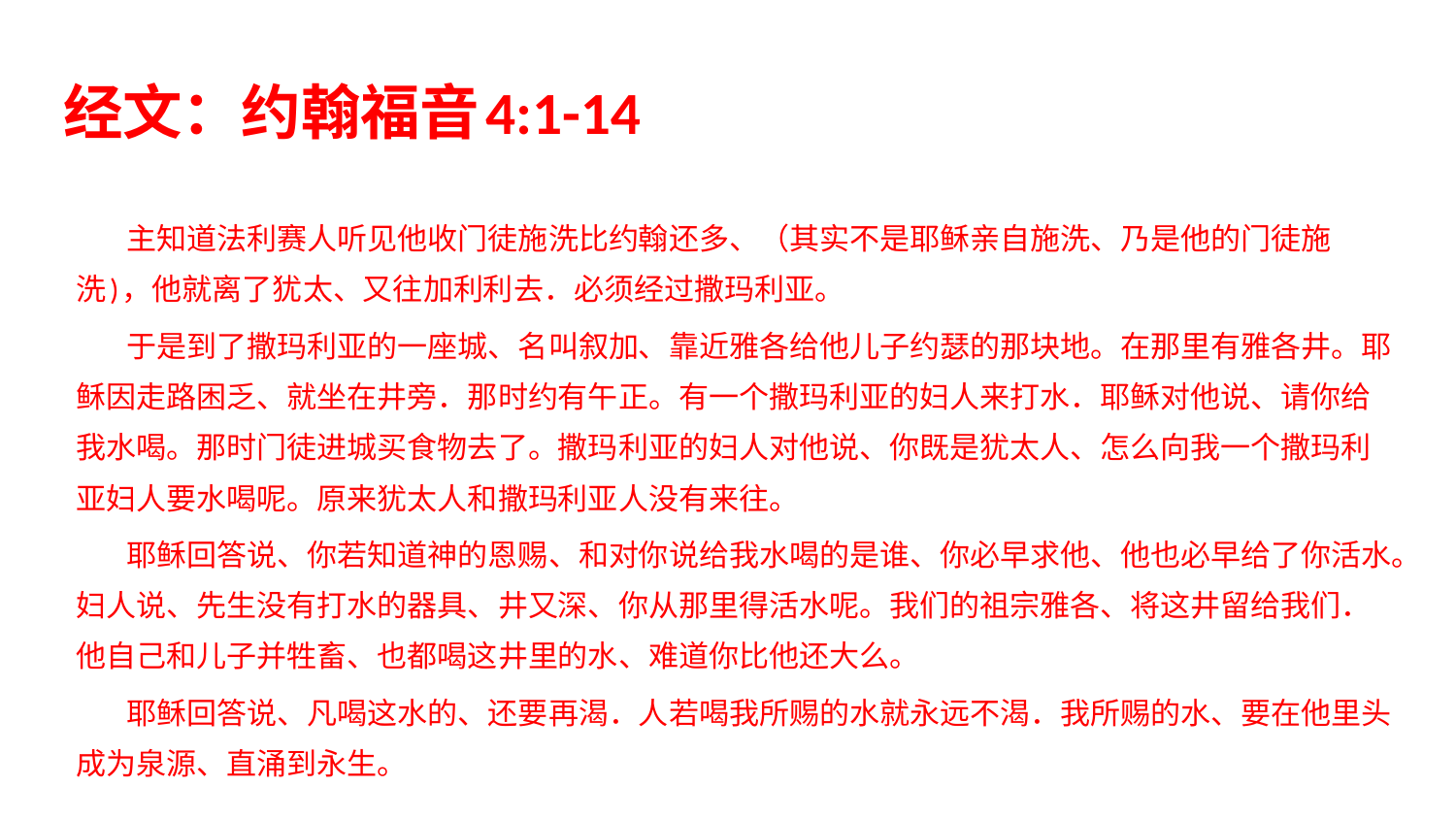

经文：约翰福音4:1-14

主知道法利赛人听见他收门徒施洗比约翰还多、（其实不是耶稣亲自施洗、乃是他的门徒施洗)，他就离了犹太、又往加利利去．必须经过撒玛利亚。
于是到了撒玛利亚的一座城、名叫叙加、靠近雅各给他儿子约瑟的那块地。在那里有雅各井。耶稣因走路困乏、就坐在井旁．那时约有午正。有一个撒玛利亚的妇人来打水．耶稣对他说、请你给我水喝。那时门徒进城买食物去了。撒玛利亚的妇人对他说、你既是犹太人、怎么向我一个撒玛利亚妇人要水喝呢。原来犹太人和撒玛利亚人没有来往。
耶稣回答说、你若知道神的恩赐、和对你说给我水喝的是谁、你必早求他、他也必早给了你活水。妇人说、先生没有打水的器具、井又深、你从那里得活水呢。我们的祖宗雅各、将这井留给我们．他自己和儿子并牲畜、也都喝这井里的水、难道你比他还大么。
耶稣回答说、凡喝这水的、还要再渴．人若喝我所赐的水就永远不渴．我所赐的水、要在他里头成为泉源、直涌到永生。